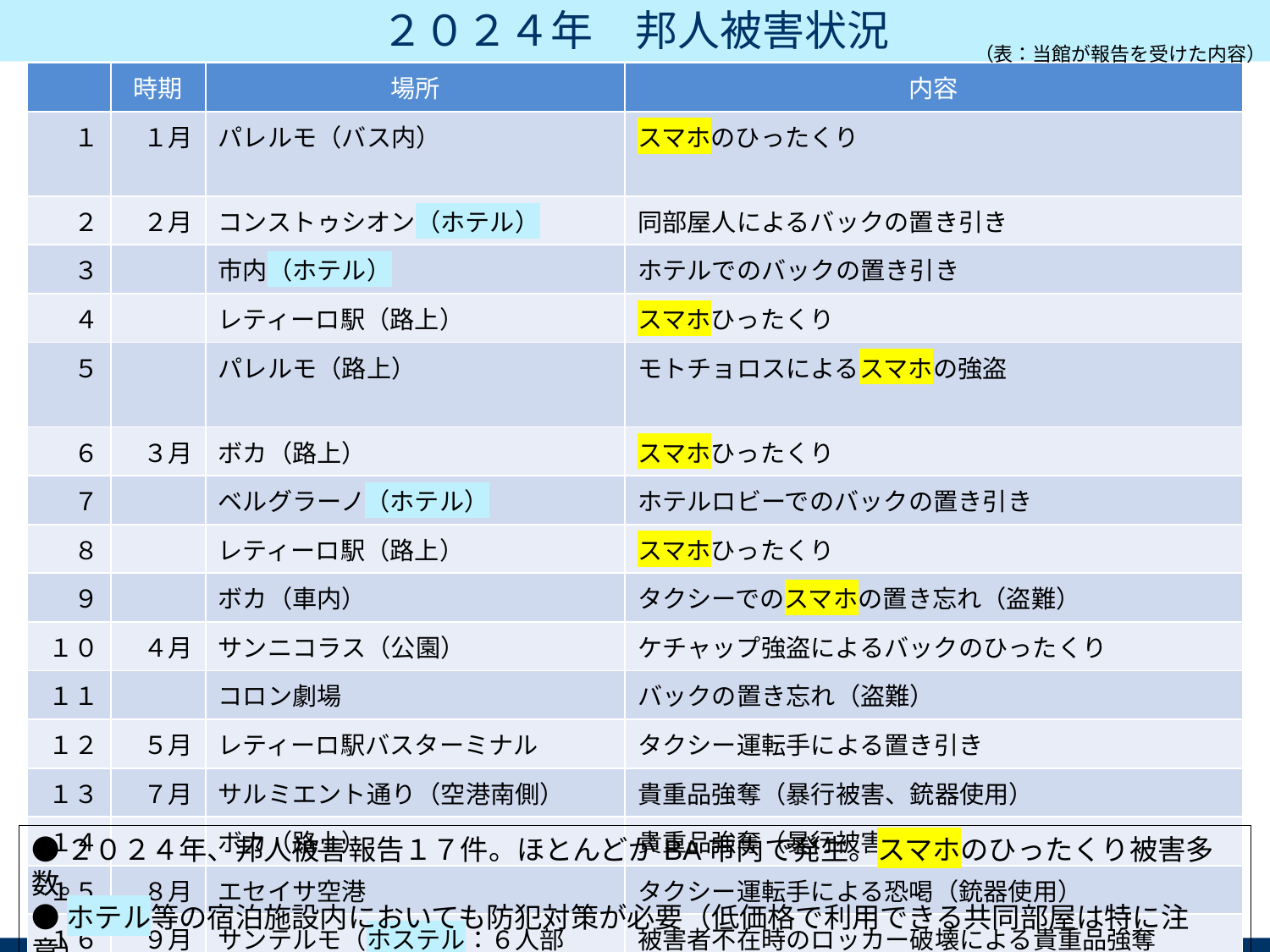

２０２４年　邦人被害状況
（表：当館が報告を受けた内容）
|  | 時期 | 場所 | 内容 |
| --- | --- | --- | --- |
| １ | １月 | パレルモ（バス内） | スマホのひったくり |
| ２ | ２月 | コンストゥシオン（ホテル） | 同部屋人によるバックの置き引き |
| ３ |  | 市内（ホテル） | ホテルでのバックの置き引き |
| ４ |  | レティーロ駅（路上） | スマホひったくり |
| ５ |  | パレルモ（路上） | モトチョロスによるスマホの強盗 |
| ６ | ３月 | ボカ（路上） | スマホひったくり |
| ７ |  | ベルグラーノ（ホテル） | ホテルロビーでのバックの置き引き |
| ８ |  | レティーロ駅（路上） | スマホひったくり |
| ９ |  | ボカ（車内） | タクシーでのスマホの置き忘れ（盗難） |
| １０ | ４月 | サンニコラス（公園） | ケチャップ強盗によるバックのひったくり |
| １１ |  | コロン劇場 | バックの置き忘れ（盗難） |
| １２ | ５月 | レティーロ駅バスターミナル | タクシー運転手による置き引き |
| １３ | ７月 | サルミエント通り（空港南側） | 貴重品強奪（暴行被害、銃器使用） |
| １４ |  | ボカ（路上） | 貴重品強奪（暴行被害） |
| １５ | ８月 | エセイサ空港 | タクシー運転手による恐喝（銃器使用） |
| １６ | ９月 | サンテルモ（ホステル：６人部屋） | 被害者不在時のロッカー破壊による貴重品強奪 |
| １７ | １０月 | 市内地下鉄D線 | スマホひったくり |
●２０２４年、邦人被害報告１７件。ほとんどがBA市内で発生。スマホのひったくり被害多数。
●ホテル等の宿泊施設内においても防犯対策が必要（低価格で利用できる共同部屋は特に注意）
●被害情報の詳細については、在アルゼンチン大使館HPを確認。